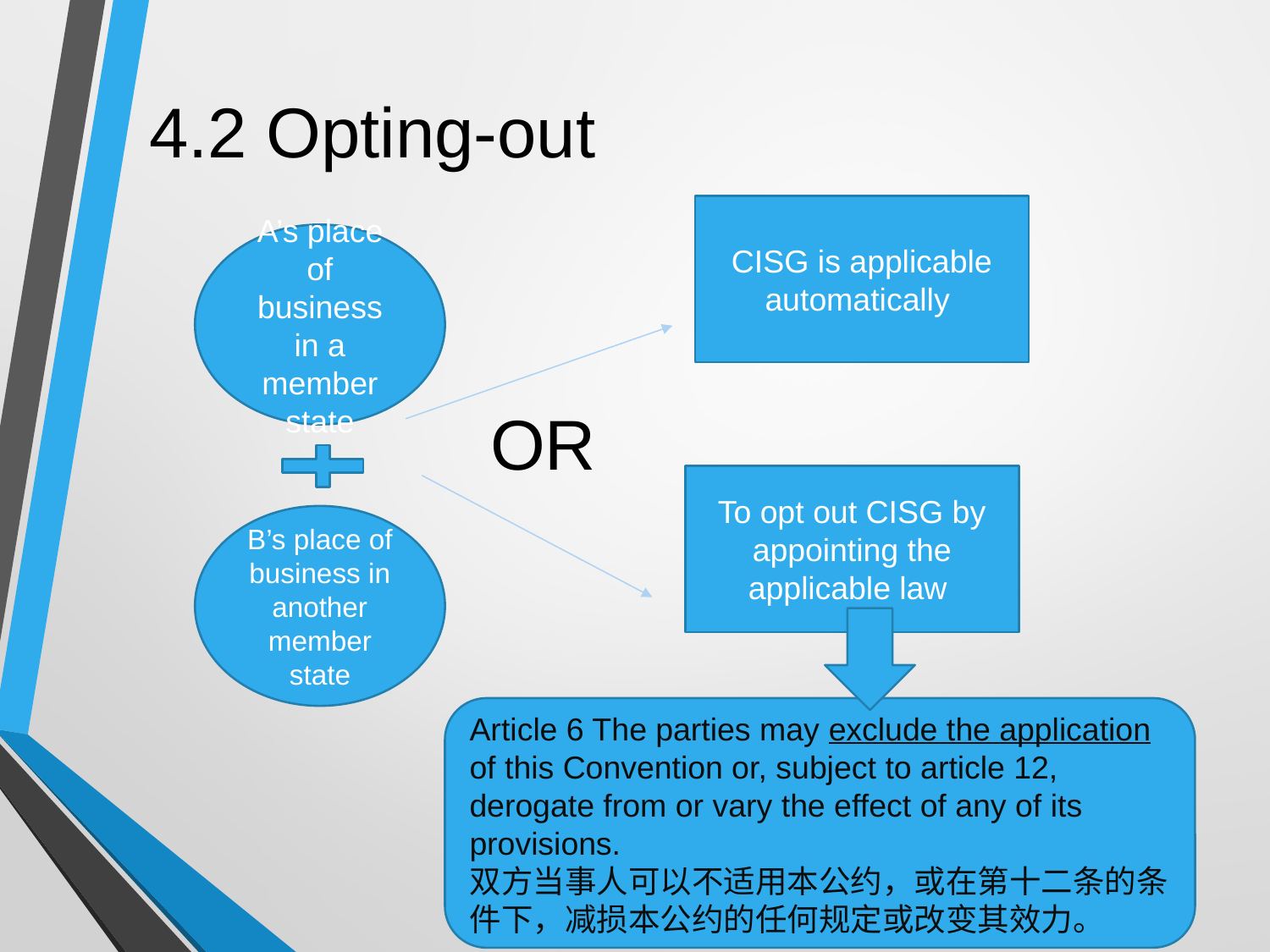

# 4.2 Opting-out
CISG is applicable automatically

A’s place of business in a member state
OR

To opt out CISG by appointing the applicable law
B’s place of business in another member state

Article 6 The parties may exclude the application of this Convention or, subject to article 12, derogate from or vary the effect of any of its provisions.
双方当事人可以不适用本公约，或在第十二条的条件下，减损本公约的任何规定或改变其效力。